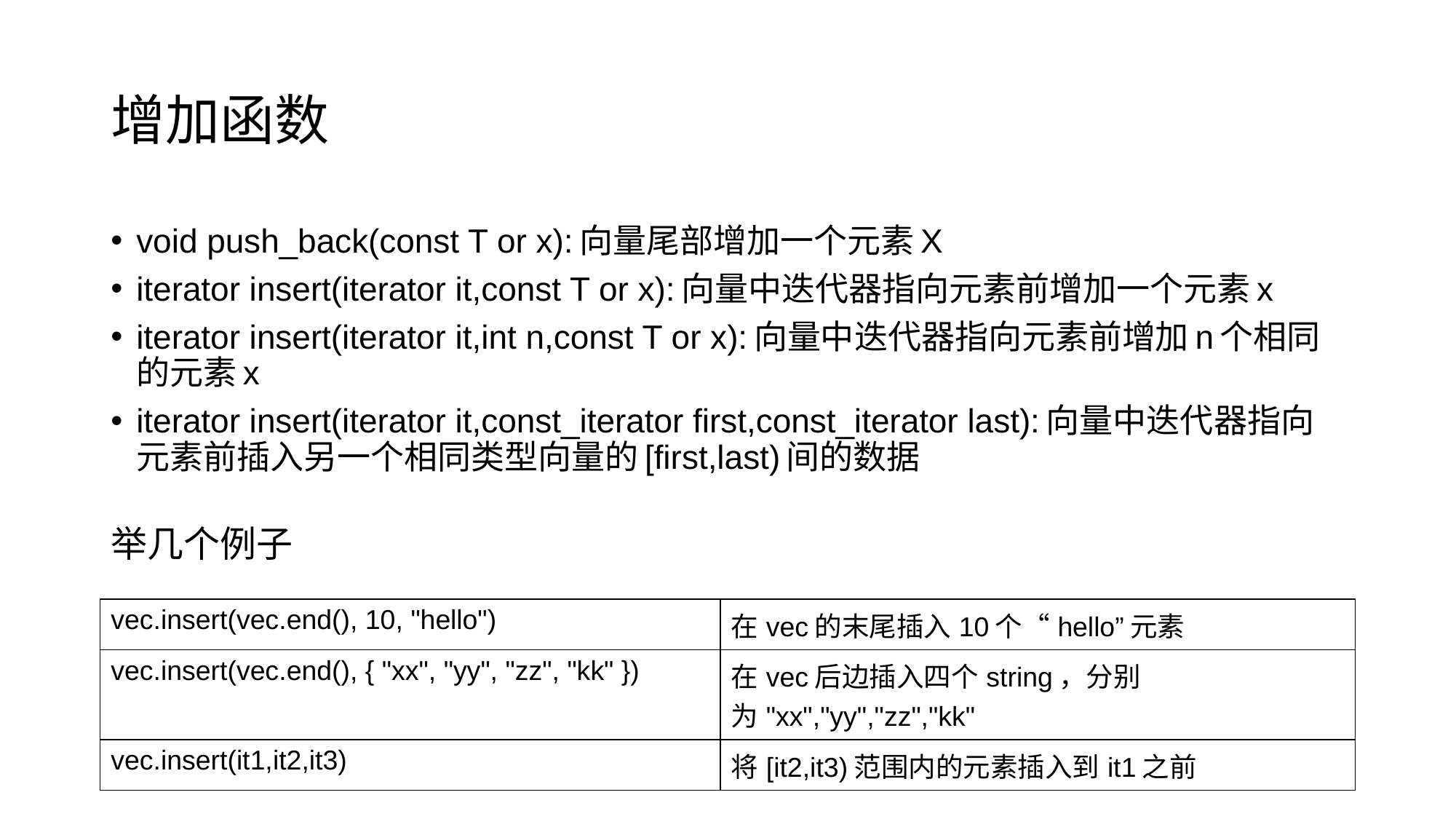

# 增加函数
void push_back(const T or x):向量尾部增加一个元素X
iterator insert(iterator it,const T or x):向量中迭代器指向元素前增加一个元素x
iterator insert(iterator it,int n,const T or x):向量中迭代器指向元素前增加n个相同的元素x
iterator insert(iterator it,const_iterator first,const_iterator last):向量中迭代器指向元素前插入另一个相同类型向量的[first,last)间的数据

举几个例子
| vec.insert(vec.end(), 10, "hello") | 在vec的末尾插入10个“hello”元素 |
| --- | --- |
| vec.insert(vec.end(), { "xx", "yy", "zz", "kk" }) | 在vec后边插入四个string，分别为"xx","yy","zz","kk" |
| vec.insert(it1,it2,it3) | 将[it2,it3)范围内的元素插入到it1之前 |